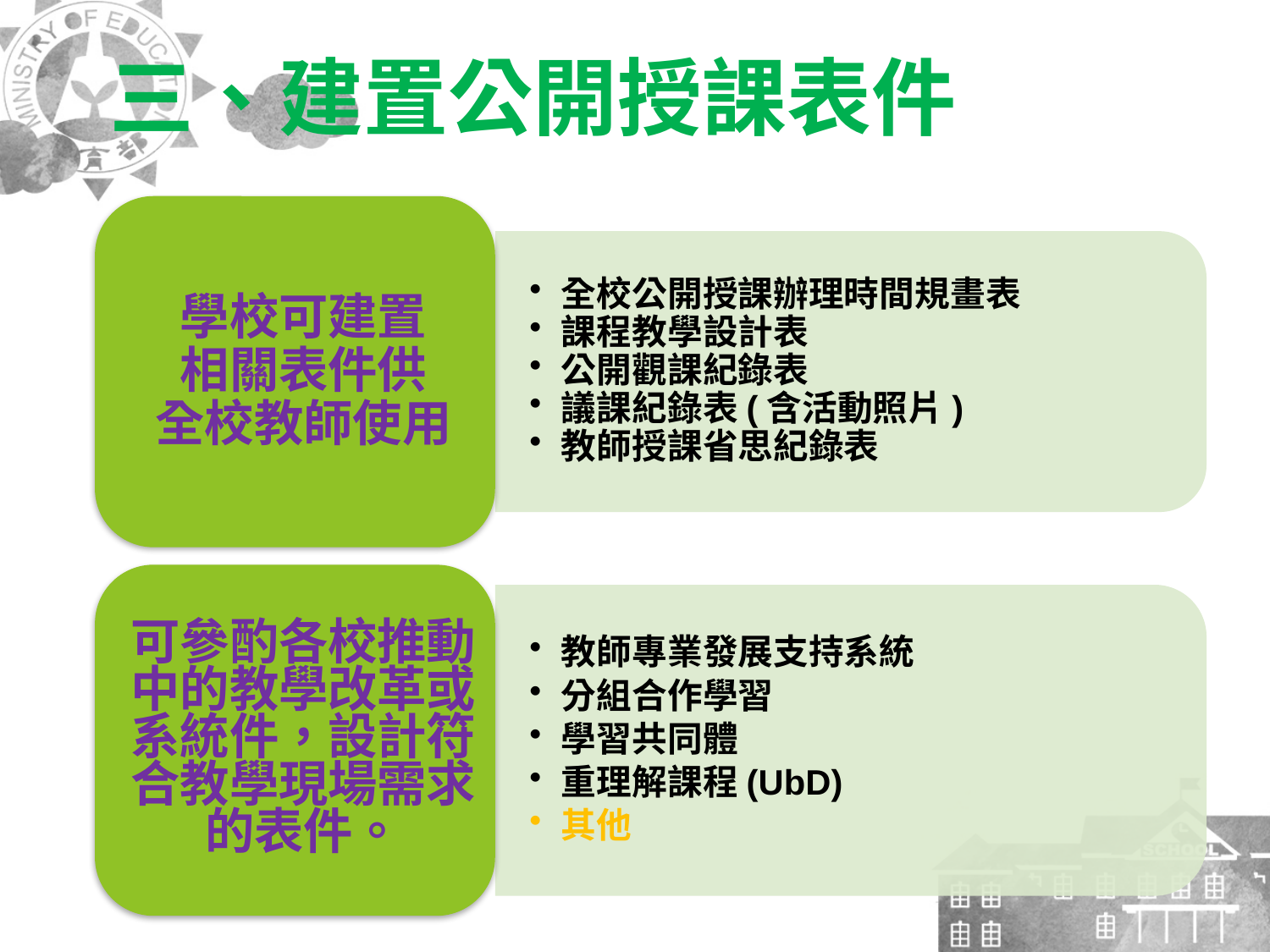

三、建置公開授課表件
全校公開授課辦理時間規畫表
課程教學設計表
公開觀課紀錄表
議課紀錄表(含活動照片)
教師授課省思紀錄表
學校可建置
相關表件供
全校教師使用
教師專業發展支持系統
分組合作學習
學習共同體
重理解課程(UbD)
其他
可參酌各校推動中的教學改革或系統件，設計符合教學現場需求的表件。